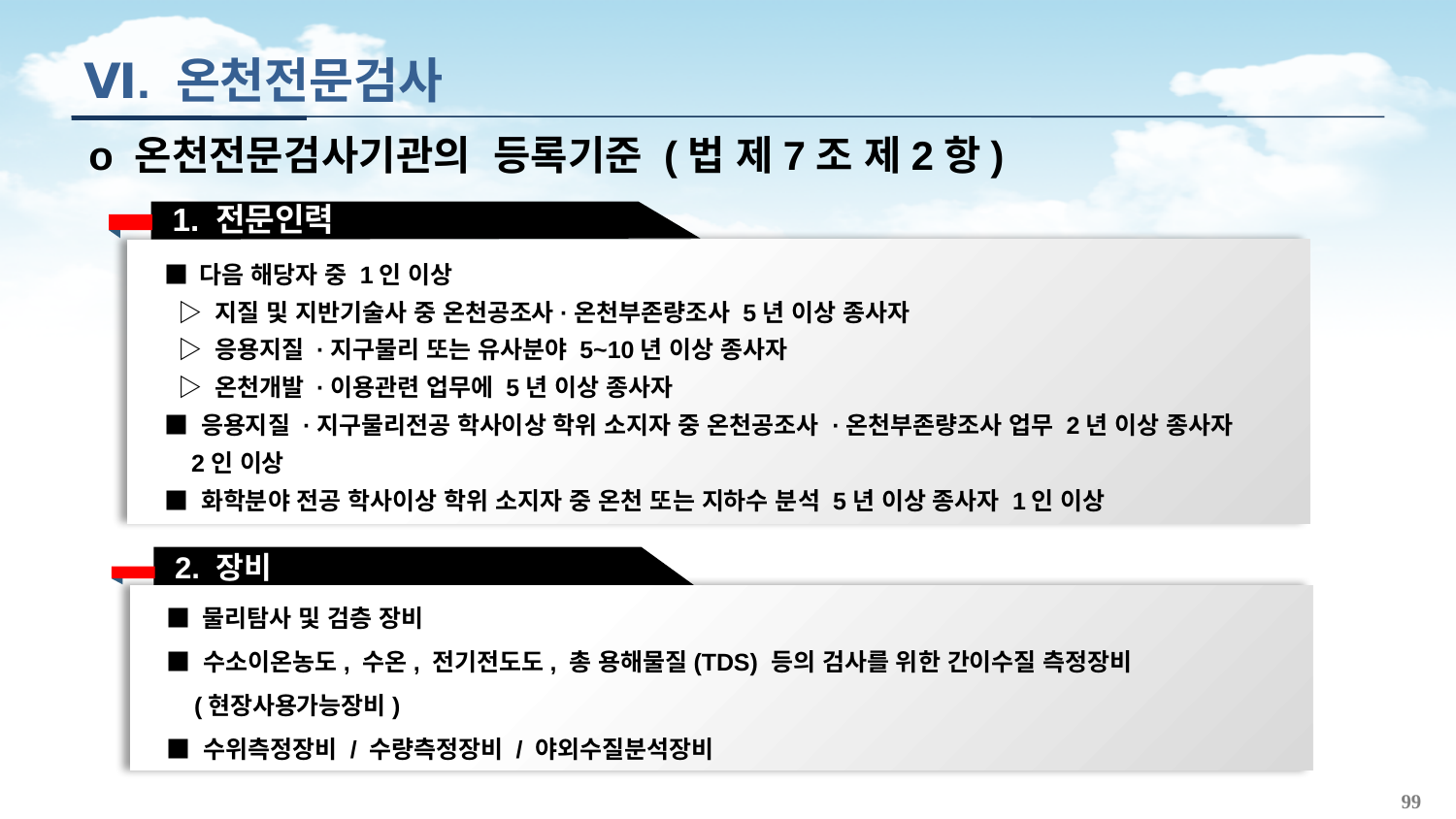

Ⅵ. 온천전문검사
o 온천전문검사기관의  등록기준 (법 제7조 제2항)
1. 전문인력

■ 다음 해당자 중 1인 이상
  ▷ 지질 및 지반기술사 중 온천공조사·온천부존량조사 5년 이상 종사자
  ▷ 응용지질 ·지구물리 또는 유사분야 5~10년 이상 종사자
  ▷ 온천개발 ·이용관련 업무에 5년 이상 종사자
■ 응용지질 ·지구물리전공 학사이상 학위 소지자 중 온천공조사 ·온천부존량조사 업무 2년 이상 종사자
    2인 이상
■ 화학분야 전공 학사이상 학위 소지자 중 온천 또는 지하수 분석 5년 이상 종사자 1인 이상

2. 장비

■ 물리탐사 및 검층 장비
■ 수소이온농도, 수온, 전기전도도, 총 용해물질(TDS) 등의 검사를 위한 간이수질 측정장비
    (현장사용가능장비)
■ 수위측정장비 / 수량측정장비 / 야외수질분석장비

99